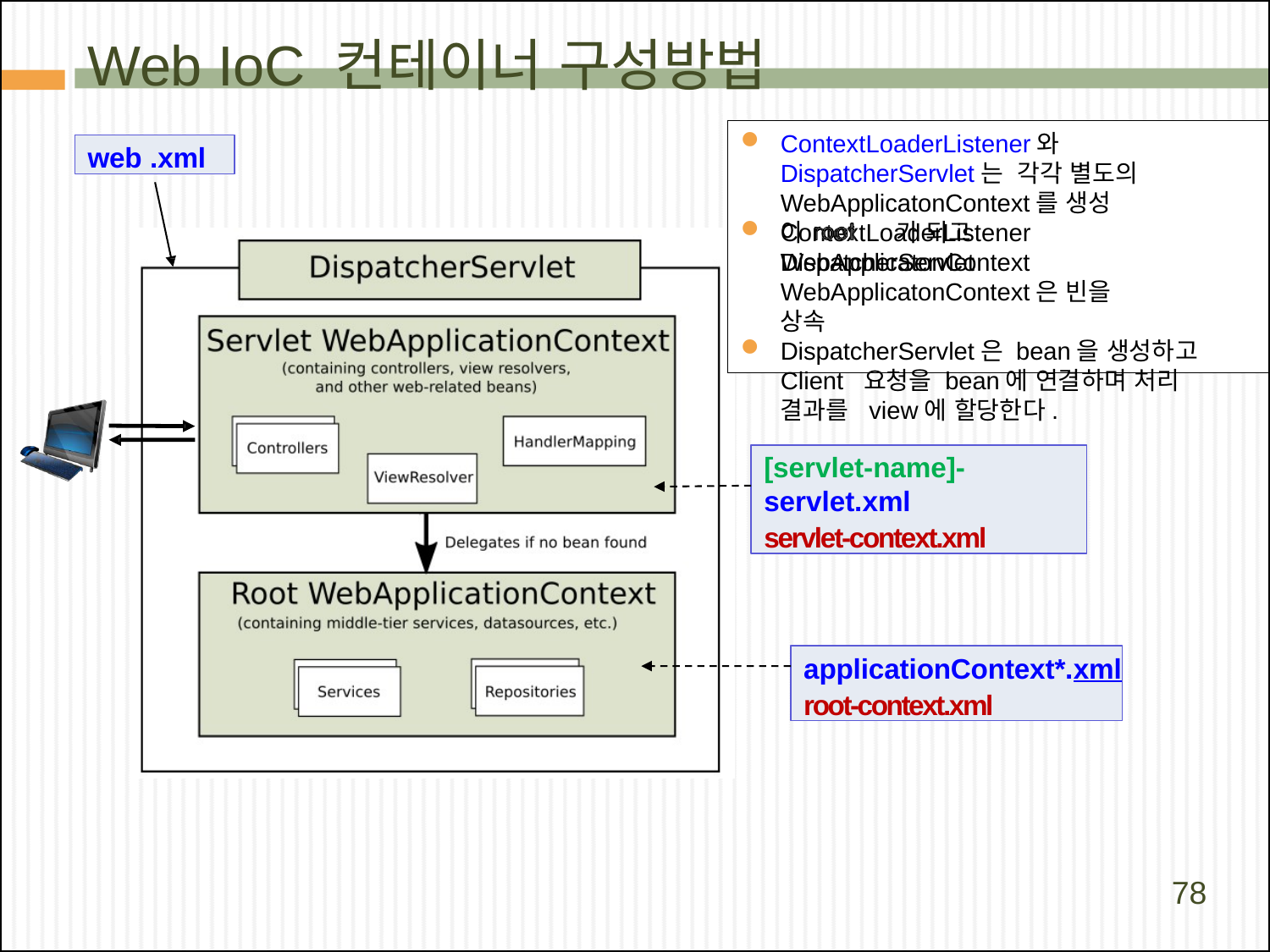

# Web IoC 컨테이너 구성방법

ContextLoaderListener와 DispatcherServlet는  각각 별도의 WebApplicatonContext를 생성
ContextLoaderListener WebApplicatonContext
web .xml

이	가 되고 DispatcherServlet  WebApplicatonContext은 빈을 상속
DispatcherServlet은 bean을 생성하고 Client  요청을 bean에 연결하며 처리 결과를  view에 할당한다.

[servlet-name]-servlet.xml
servlet-context.xml

applicationContext*.xml
root-context.xml

78